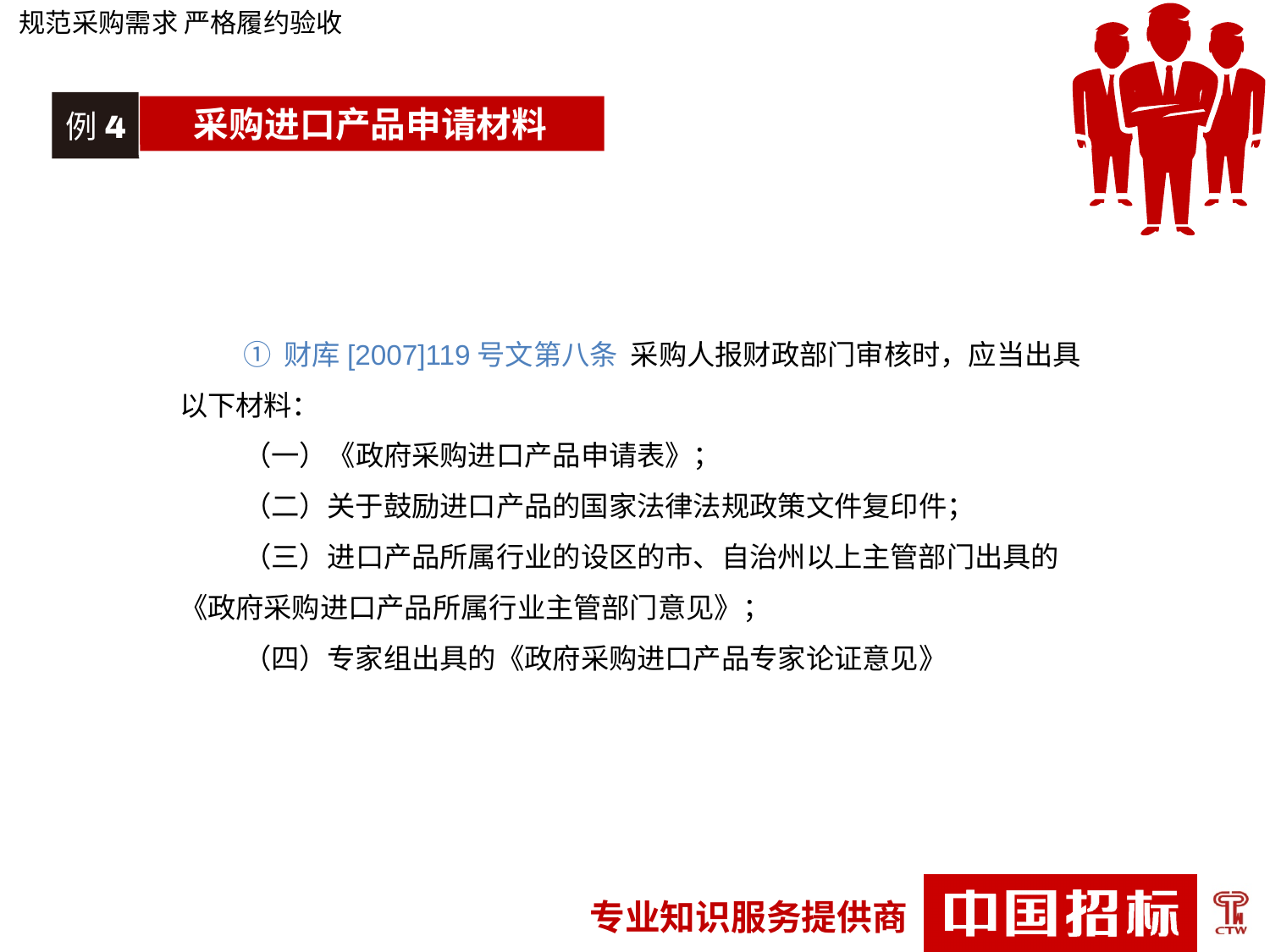

规范采购需求 严格履约验收

例4
采购进口产品申请材料
① 财库[2007]119号文第八条  采购人报财政部门审核时，应当出具以下材料：
（一）《政府采购进口产品申请表》；
（二）关于鼓励进口产品的国家法律法规政策文件复印件；
（三）进口产品所属行业的设区的市、自治州以上主管部门出具的《政府采购进口产品所属行业主管部门意见》；
（四）专家组出具的《政府采购进口产品专家论证意见》